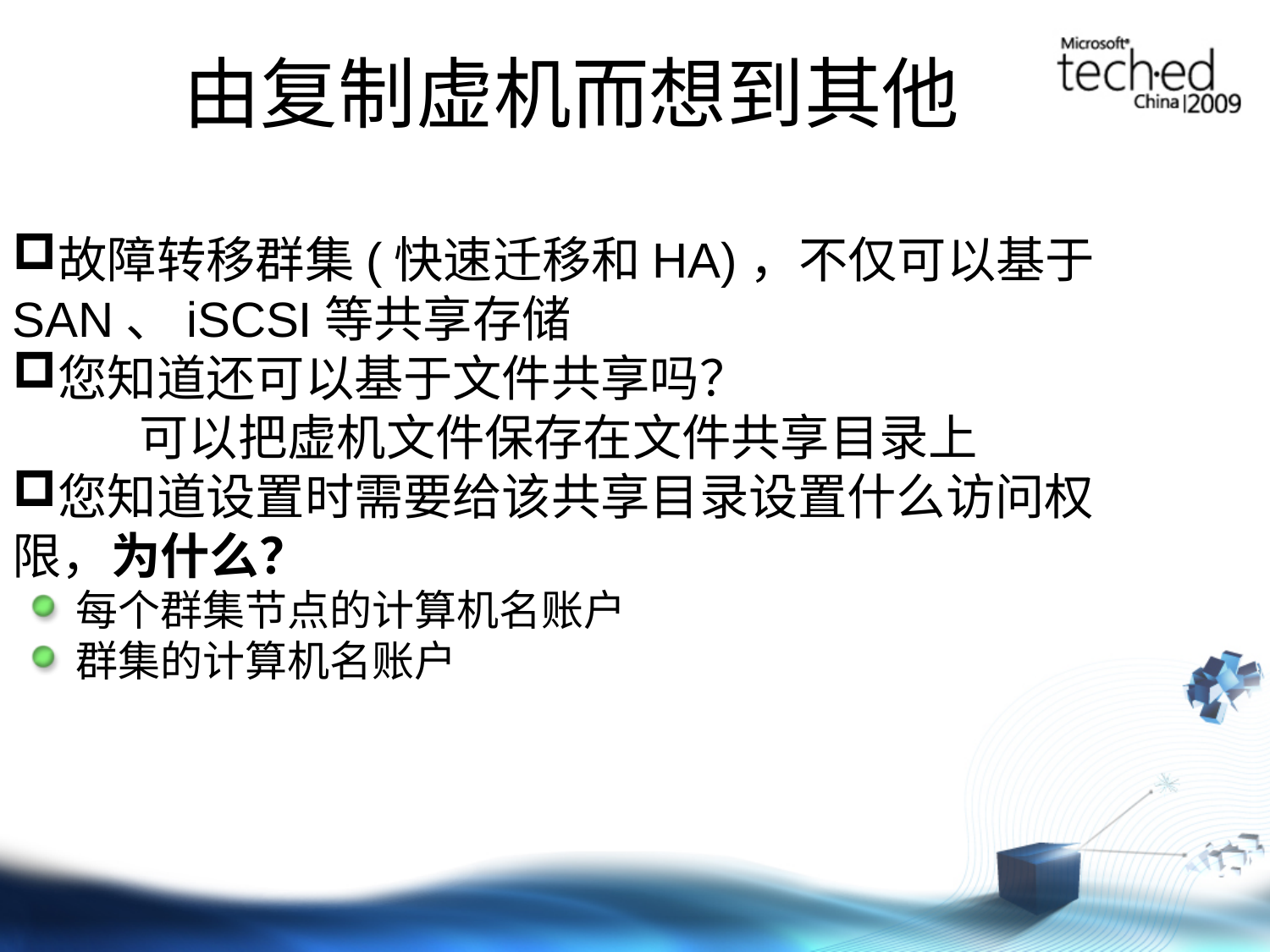

由复制虚机而想到其他
故障转移群集(快速迁移和HA)，不仅可以基于SAN、iSCSI等共享存储
您知道还可以基于文件共享吗？
	可以把虚机文件保存在文件共享目录上
您知道设置时需要给该共享目录设置什么访问权限，为什么？
每个群集节点的计算机名账户
群集的计算机名账户